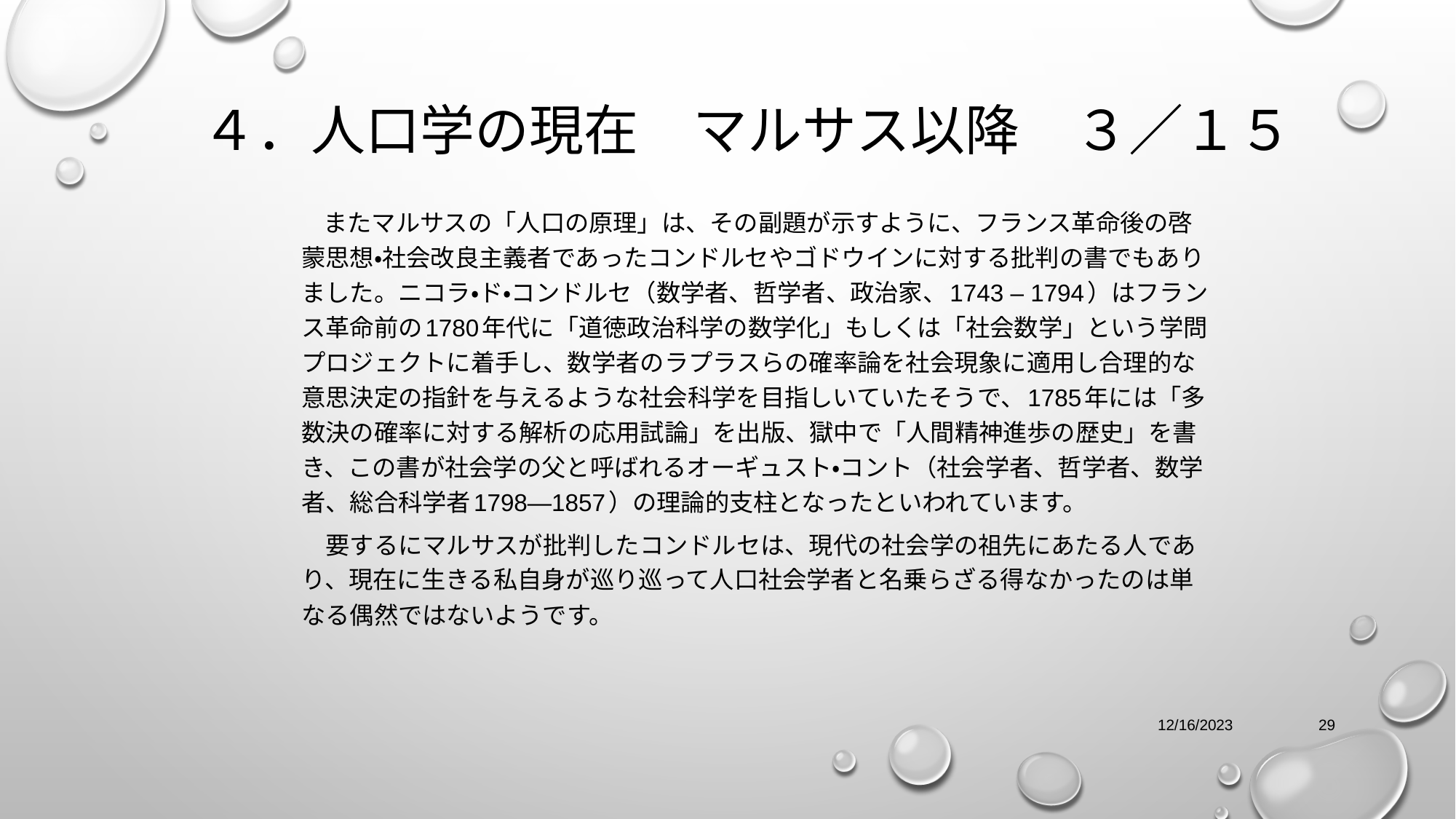

# ４．人口学の現在　マルサス以降　３／１５
　またマルサスの「人口の原理」は、その副題が示すように、フランス革命後の啓蒙思想・社会改良主義者であったコンドルセやゴドウインに対する批判の書でもありました。ニコラ・ド・コンドルセ（数学者、哲学者、政治家、1743 – 1794）はフランス革命前の1780年代に「道徳政治科学の数学化」もしくは「社会数学」という学問プロジェクトに着手し、数学者のラプラスらの確率論を社会現象に適用し合理的な意思決定の指針を与えるような社会科学を目指しいていたそうで、1785年には「多数決の確率に対する解析の応用試論」を出版、獄中で「人間精神進歩の歴史」を書き、この書が社会学の父と呼ばれるオーギュスト・コント（社会学者、哲学者、数学者、総合科学者1798―1857）の理論的支柱となったといわれています。
　要するにマルサスが批判したコンドルセは、現代の社会学の祖先にあたる人であり、現在に生きる私自身が巡り巡って人口社会学者と名乗らざる得なかったのは単なる偶然ではないようです。
12/16/2023
29